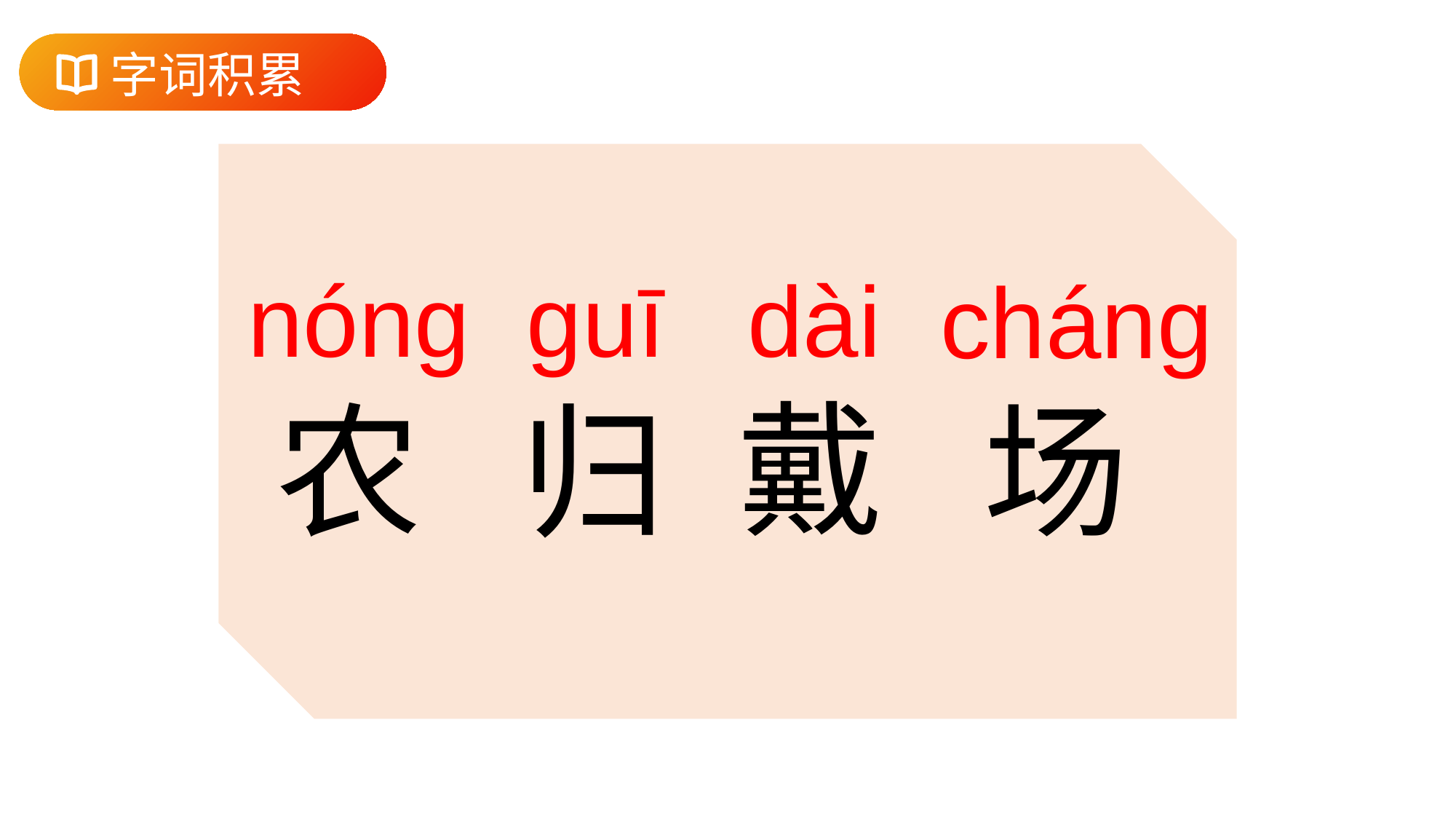

字词积累

nónɡ
ɡuī
dài
chánɡ
戴
农
场
归